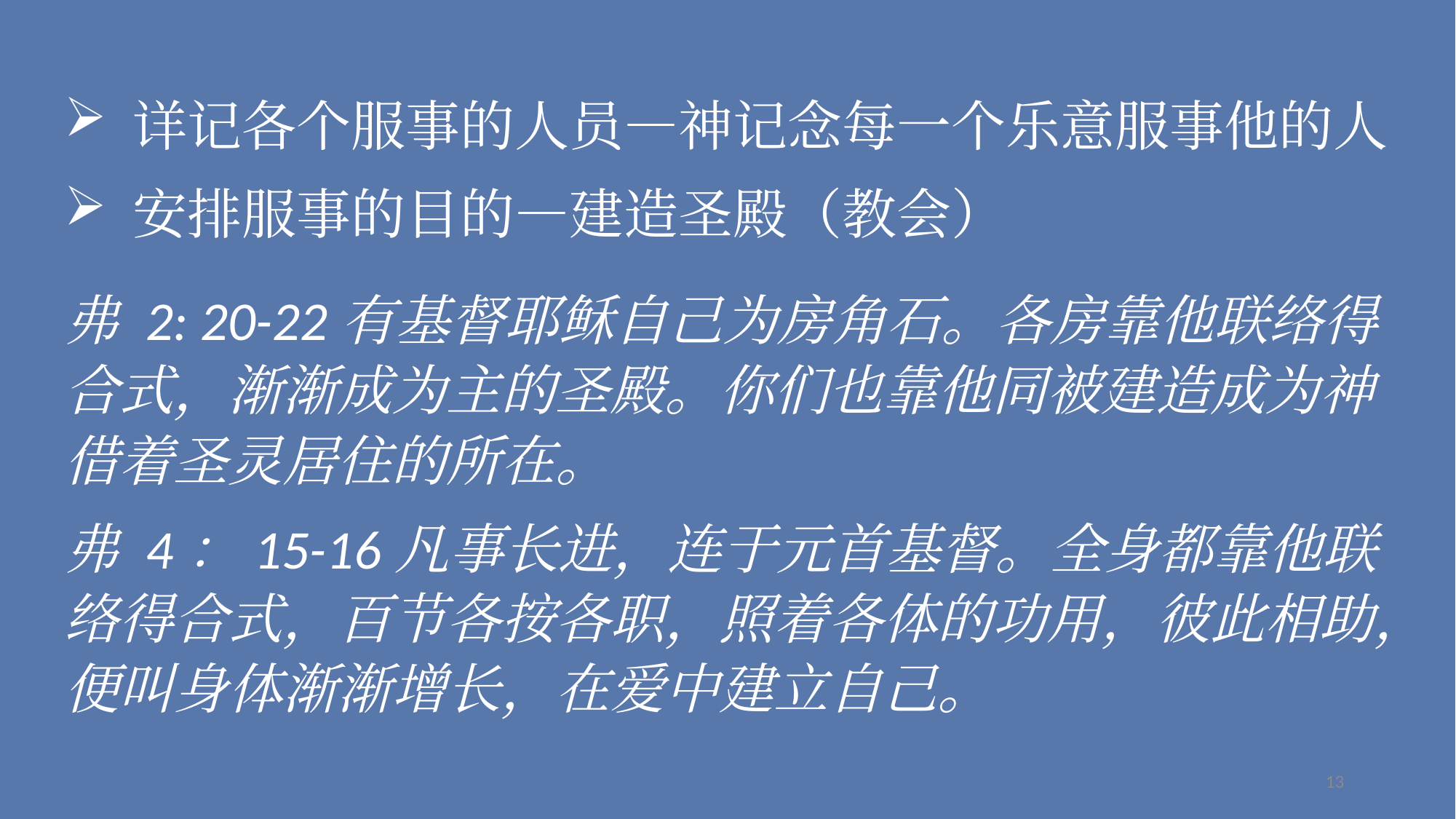

详记各个服事的人员—神记念每一个乐意服事他的人
安排服事的目的—建造圣殿（教会）
弗 2: 20-22有基督耶稣自己为房角石。各房靠他联络得合式，渐渐成为主的圣殿。你们也靠他同被建造成为神借着圣灵居住的所在。
弗 4：15-16凡事长进，连于元首基督。全身都靠他联络得合式，百节各按各职，照着各体的功用，彼此相助，便叫身体渐渐增长，在爱中建立自己。

13